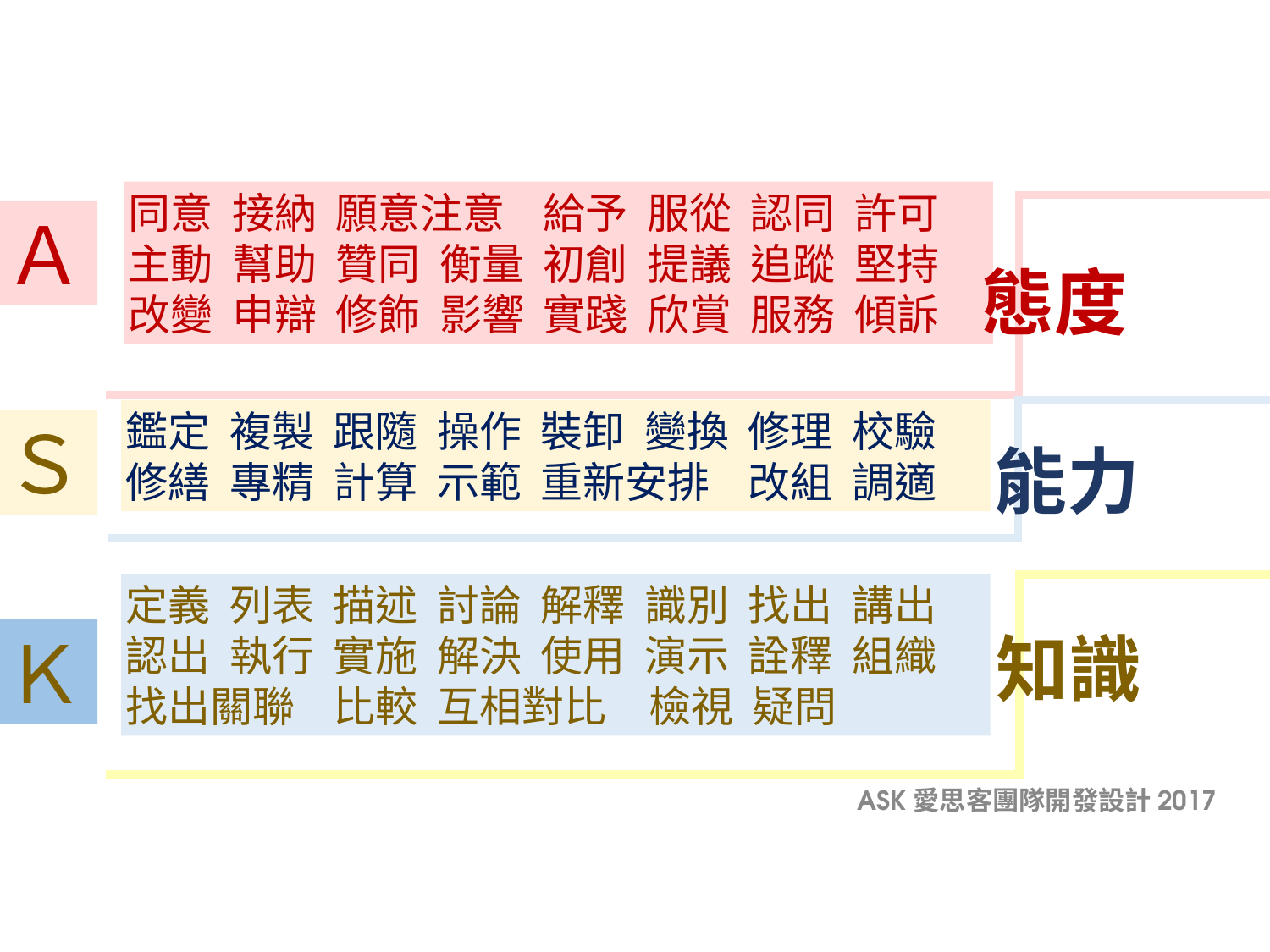

同意  接納  願意注意    給予  服從  認同  許可
主動  幫助  贊同  衡量  初創  提議  追蹤  堅持
改變  申辯  修飾  影響  實踐  欣賞  服務  傾訴

態度
Ａ

鑑定  複製  跟隨  操作  裝卸  變換  修理  校驗
修繕  專精  計算  示範  重新安排    改組  調適
Ｓ
能力
定義  列表  描述  討論  解釋  識別  找出  講出
認出  執行  實施  解決  使用  演示  詮釋  組織
找出關聯    比較  互相對比　檢視  疑問

知識
Ｋ
ASK愛思客團隊開發設計2017